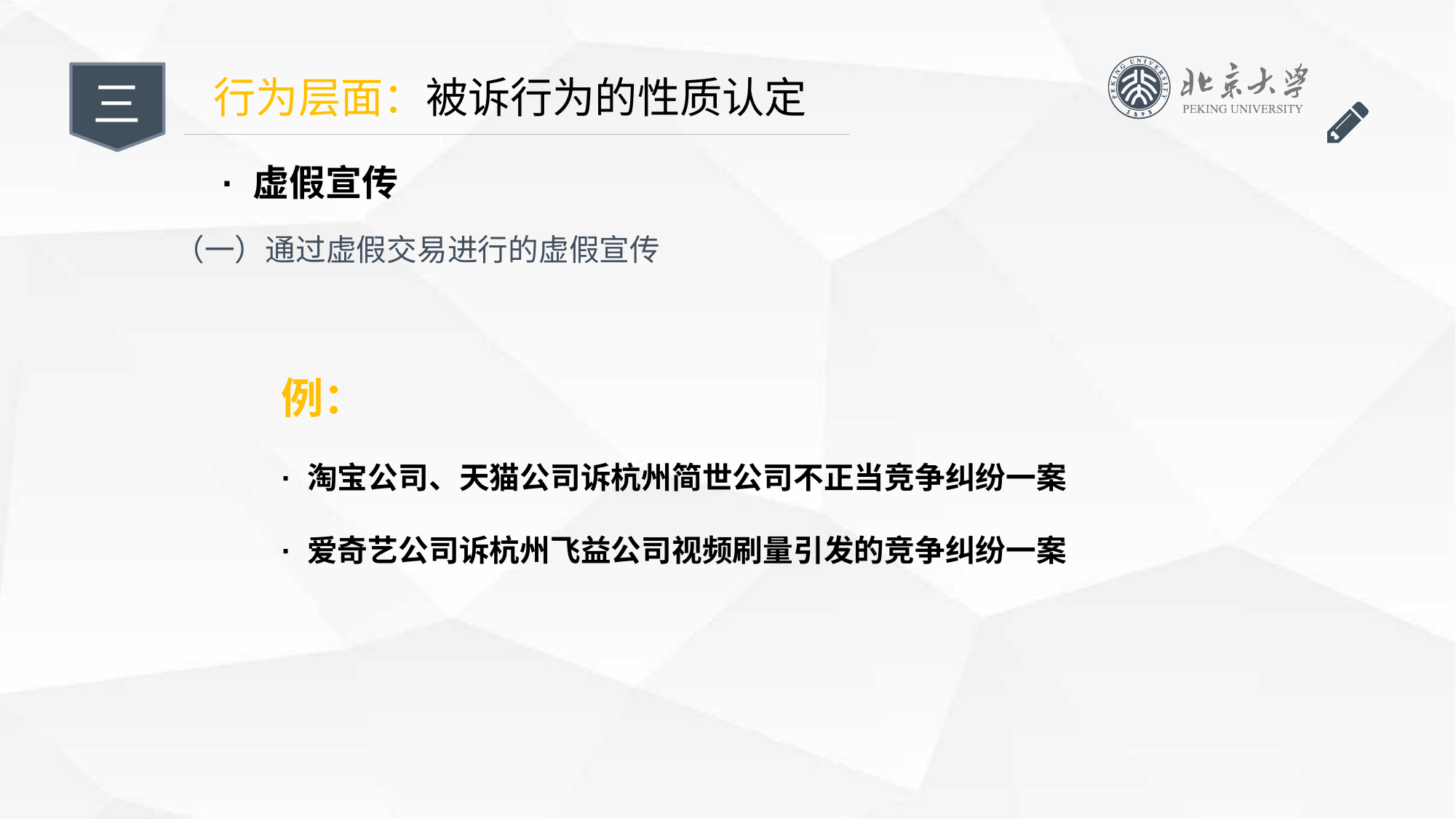

三
行为层面：被诉行为的性质认定
· 虚假宣传
（一）通过虚假交易进行的虚假宣传
例：

· 淘宝公司、天猫公司诉杭州简世公司不正当竞争纠纷一案

· 爱奇艺公司诉杭州飞益公司视频刷量引发的竞争纠纷一案